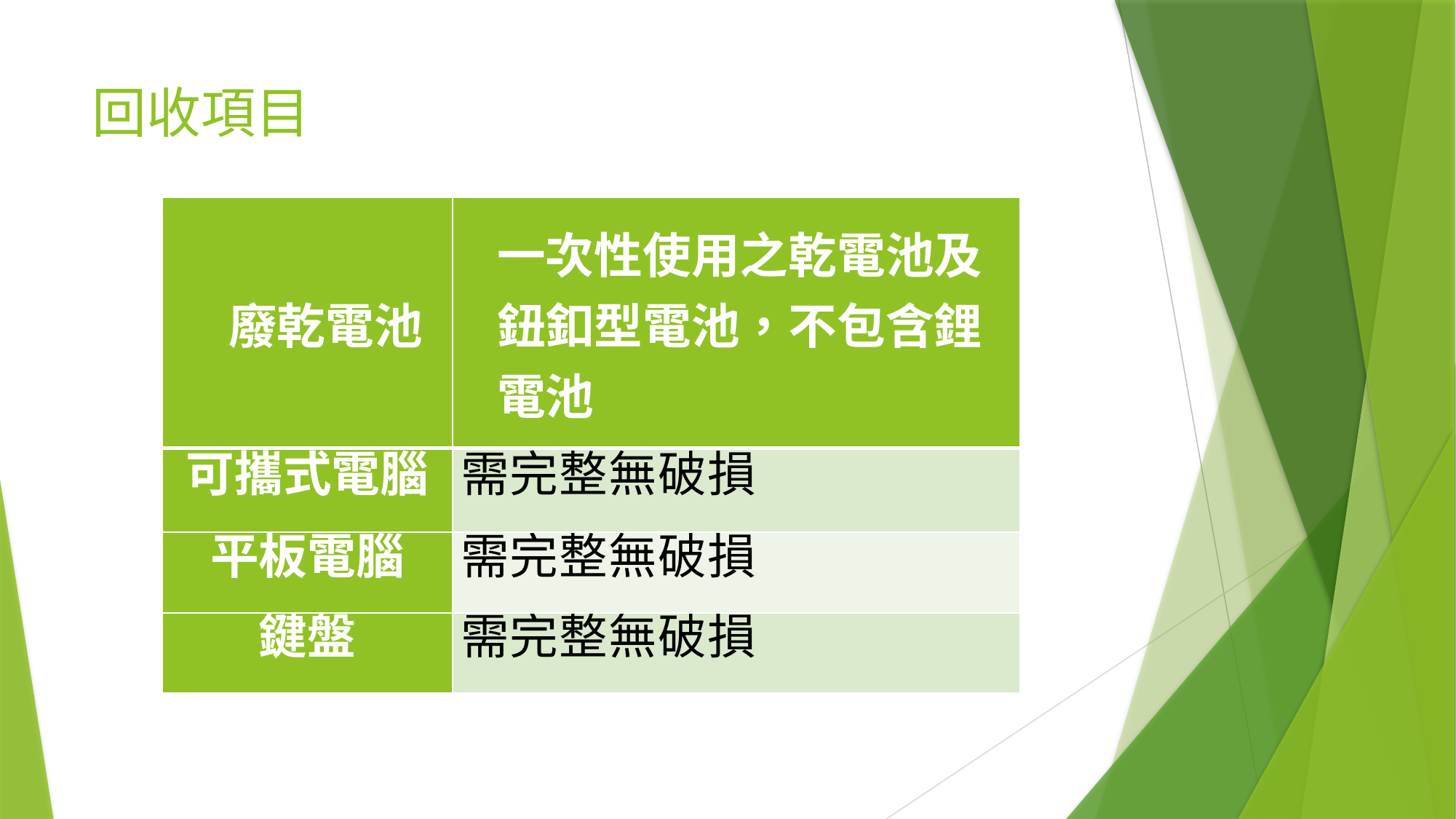

# 回收項目
| 廢乾電池 | 一次性使用之乾電池及鈕釦型電池，不包含鋰電池 |
| --- | --- |
| 可攜式電腦 | 需完整無破損 |
| 平板電腦 | 需完整無破損 |
| 鍵盤 | 需完整無破損 |